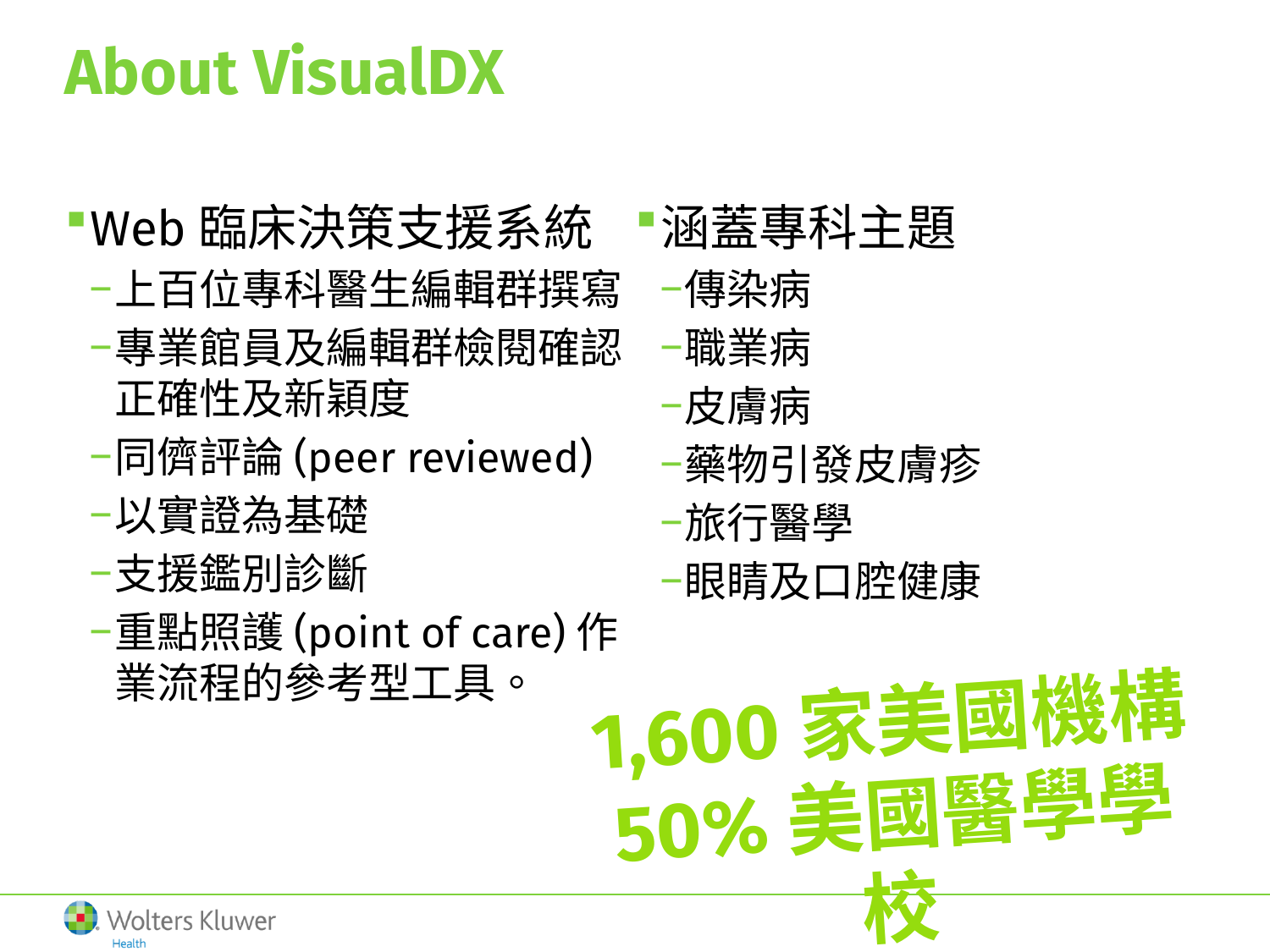

About VisualDX

Web臨床決策支援系統
上百位專科醫生編輯群撰寫
專業館員及編輯群檢閱確認正確性及新穎度
同儕評論(peer reviewed)
以實證為基礎
支援鑑別診斷
重點照護(point of care)作業流程的參考型工具。

涵蓋專科主題
傳染病
職業病
皮膚病
藥物引發皮膚疹
旅行醫學
眼睛及口腔健康
1,600家美國機構
50%美國醫學學校